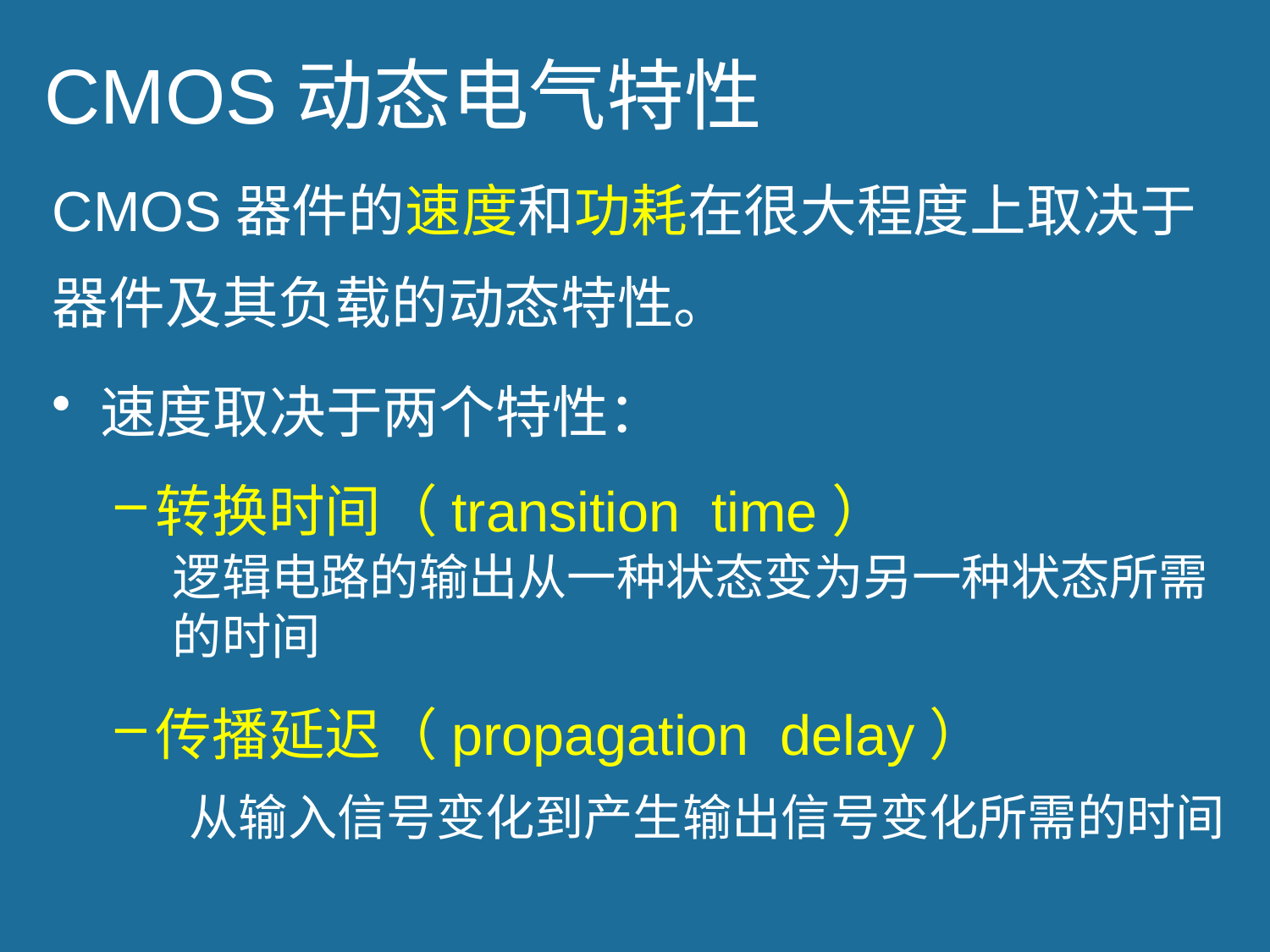

# CMOS动态电气特性
CMOS器件的速度和功耗在很大程度上取决于
器件及其负载的动态特性。
速度取决于两个特性：
转换时间（transition  time）

传播延迟（propagation  delay）
逻辑电路的输出从一种状态变为另一种状态所需的时间
从输入信号变化到产生输出信号变化所需的时间
44